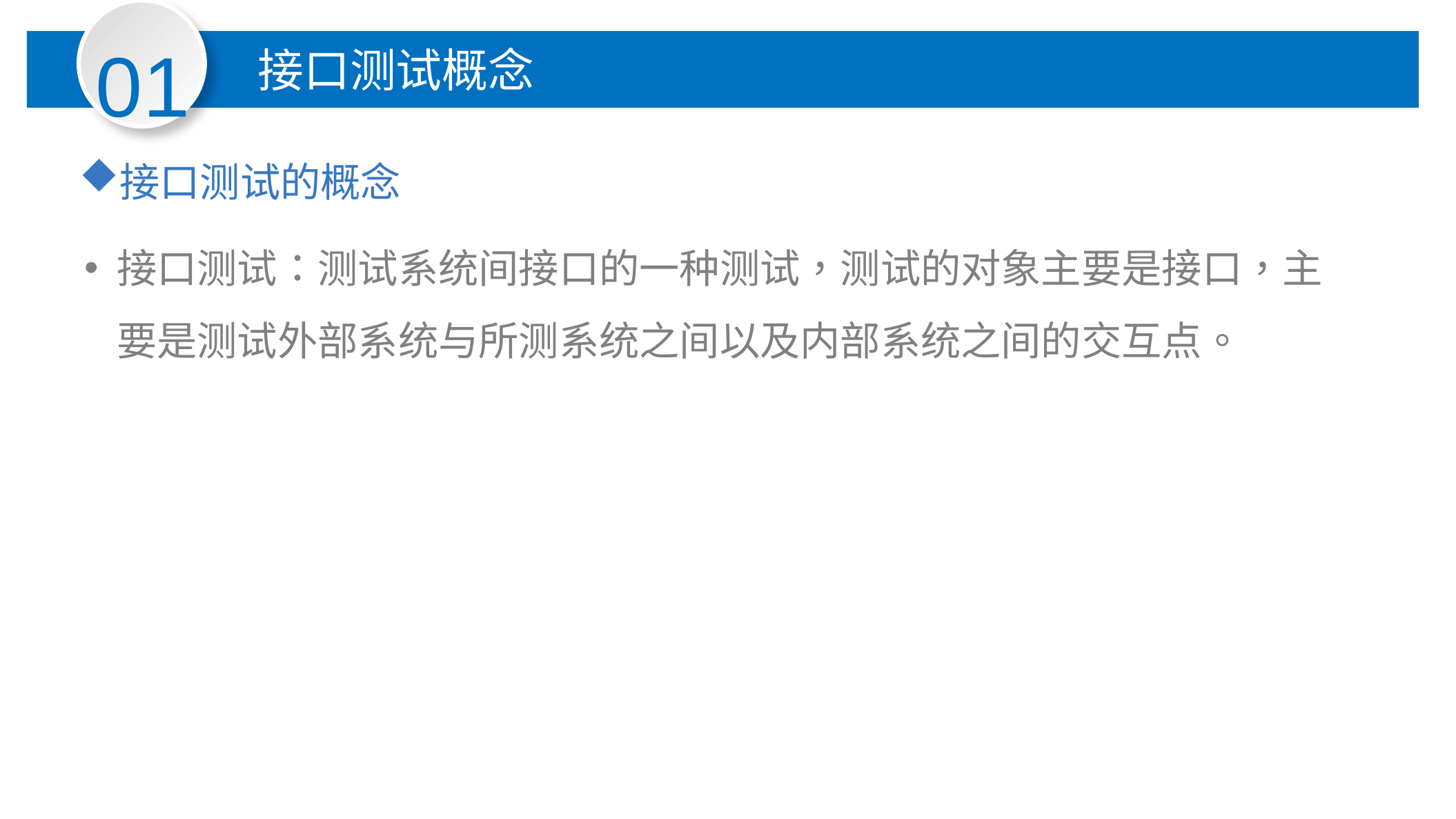

01
接口测试概念

接口测试的概念
接口测试：测试系统间接口的一种测试，测试的对象主要是接口，主要是测试外部系统与所测系统之间以及内部系统之间的交互点。